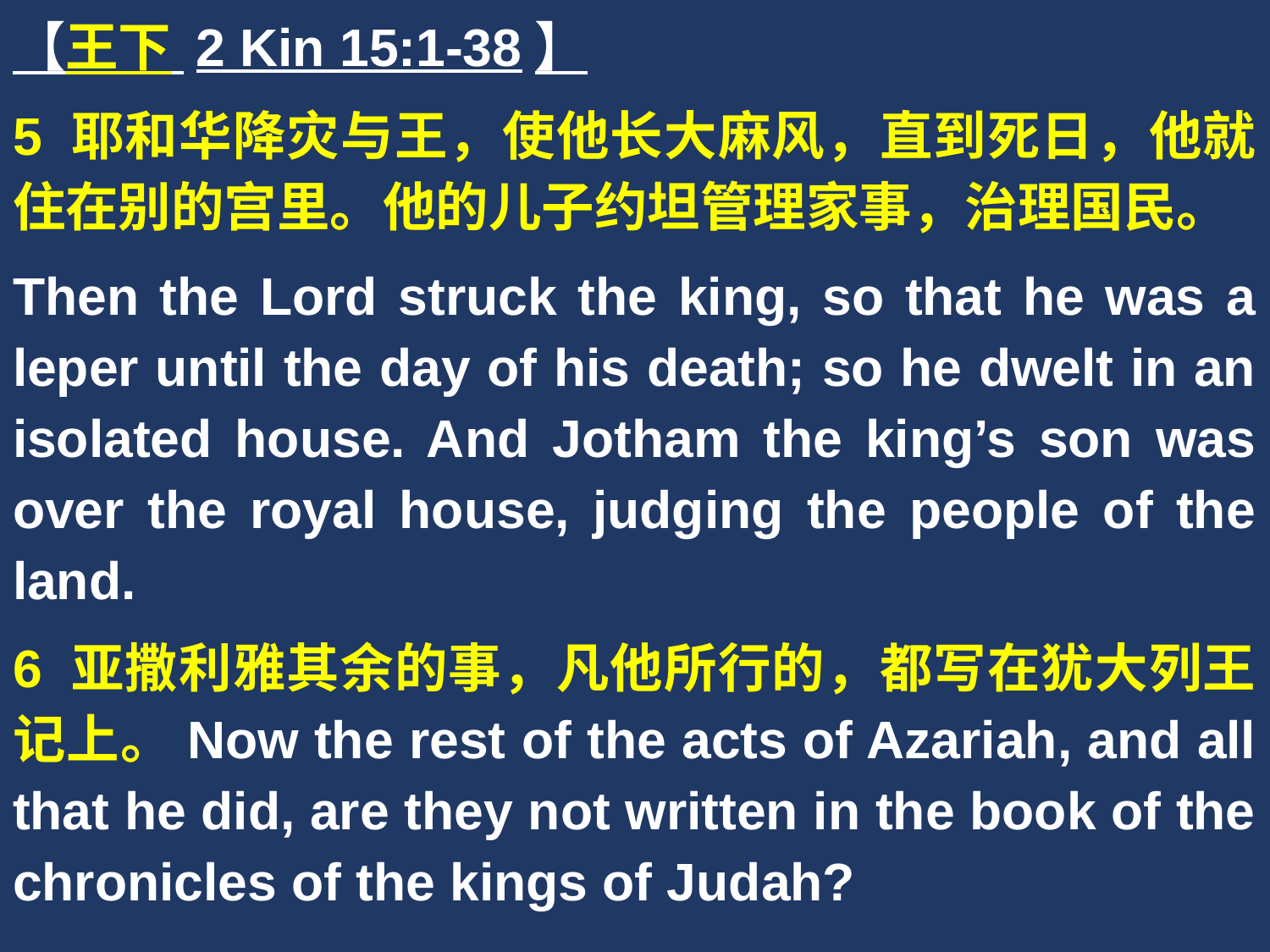

【王下 2 Kin 15:1-38】
5 耶和华降灾与王，使他长大麻风，直到死日，他就住在别的宫里。他的儿子约坦管理家事，治理国民。
Then the Lord struck the king, so that he was a leper until the day of his death; so he dwelt in an isolated house. And Jotham the king’s son was over the royal house, judging the people of the land.
6 亚撒利雅其余的事，凡他所行的，都写在犹大列王记上。Now the rest of the acts of Azariah, and all that he did, are they not written in the book of the chronicles of the kings of Judah?